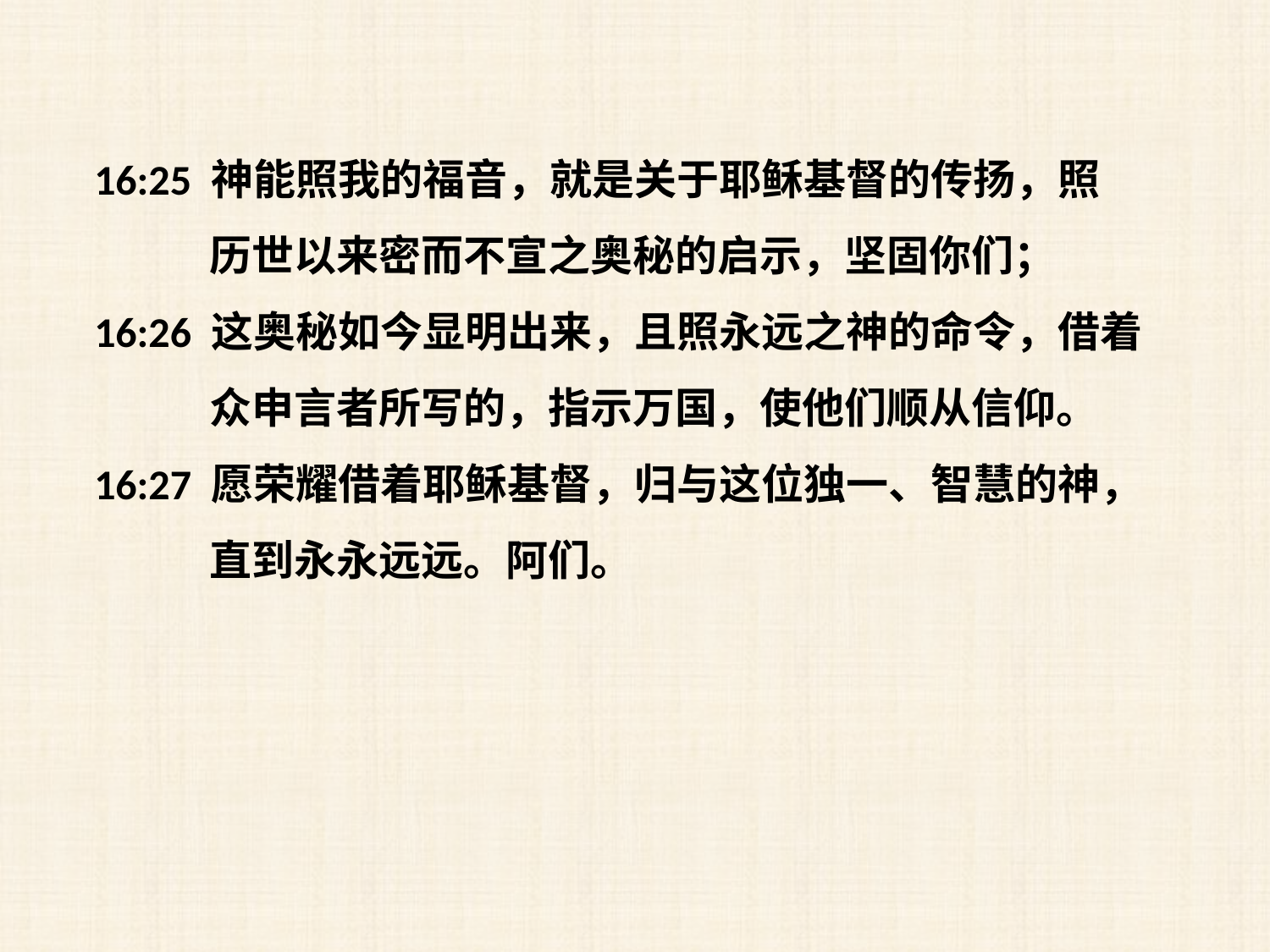

16:25 神能照我的福音，就是关于耶稣基督的传扬，照
           历世以来密而不宣之奥秘的启示，坚固你们；
16:26 这奥秘如今显明出来，且照永远之神的命令，借着
           众申言者所写的，指示万国，使他们顺从信仰。
16:27 愿荣耀借着耶稣基督，归与这位独一、智慧的神，
           直到永永远远。阿们。